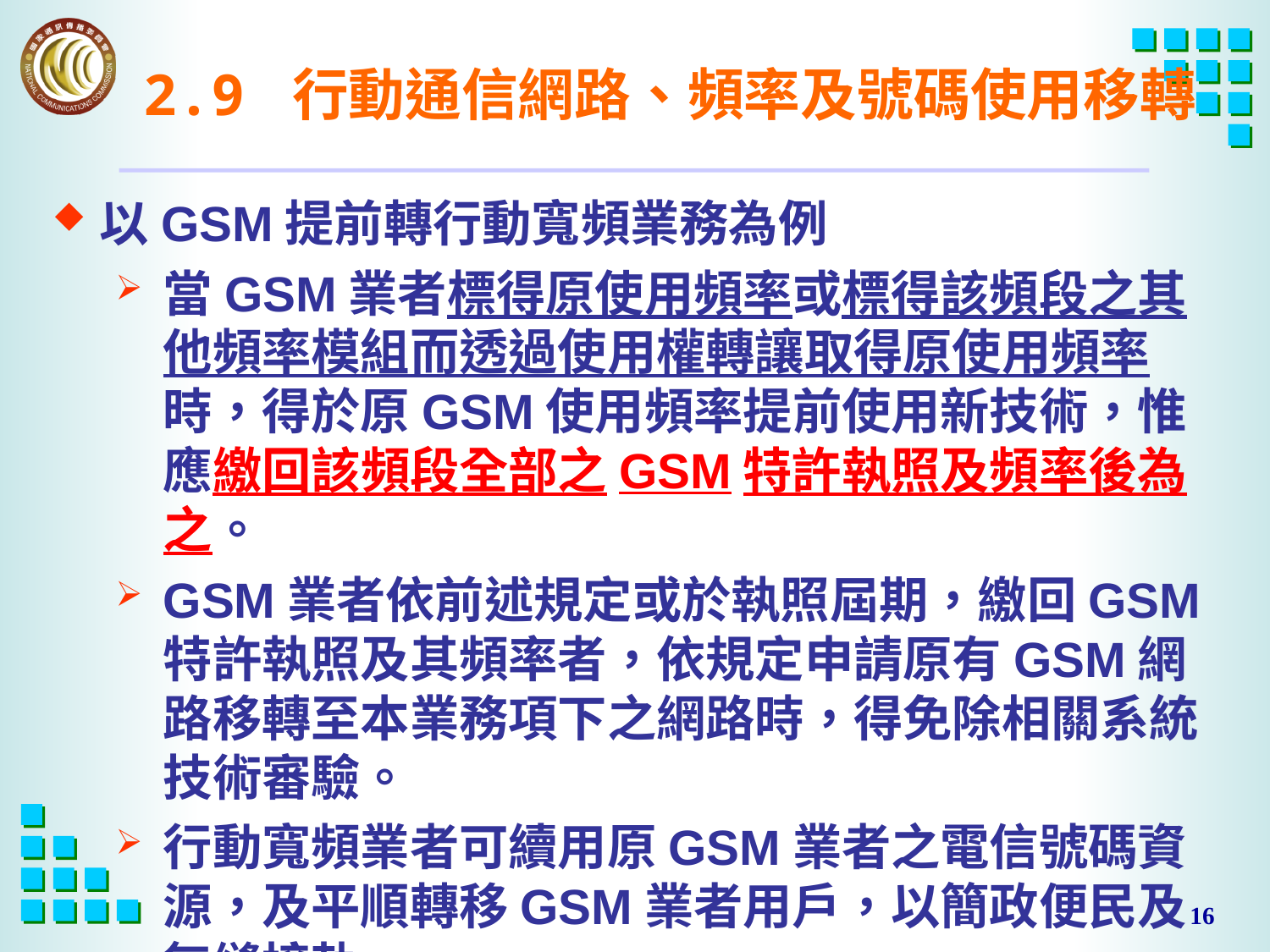

# 2.9 行動通信網路、頻率及號碼使用移轉
以GSM提前轉行動寬頻業務為例
當GSM業者標得原使用頻率或標得該頻段之其他頻率模組而透過使用權轉讓取得原使用頻率時，得於原GSM使用頻率提前使用新技術，惟應繳回該頻段全部之GSM特許執照及頻率後為之。
GSM業者依前述規定或於執照屆期，繳回GSM特許執照及其頻率者，依規定申請原有GSM網路移轉至本業務項下之網路時，得免除相關系統技術審驗。
行動寬頻業者可續用原GSM業者之電信號碼資源，及平順轉移GSM業者用戶，以簡政便民及無縫接軌。